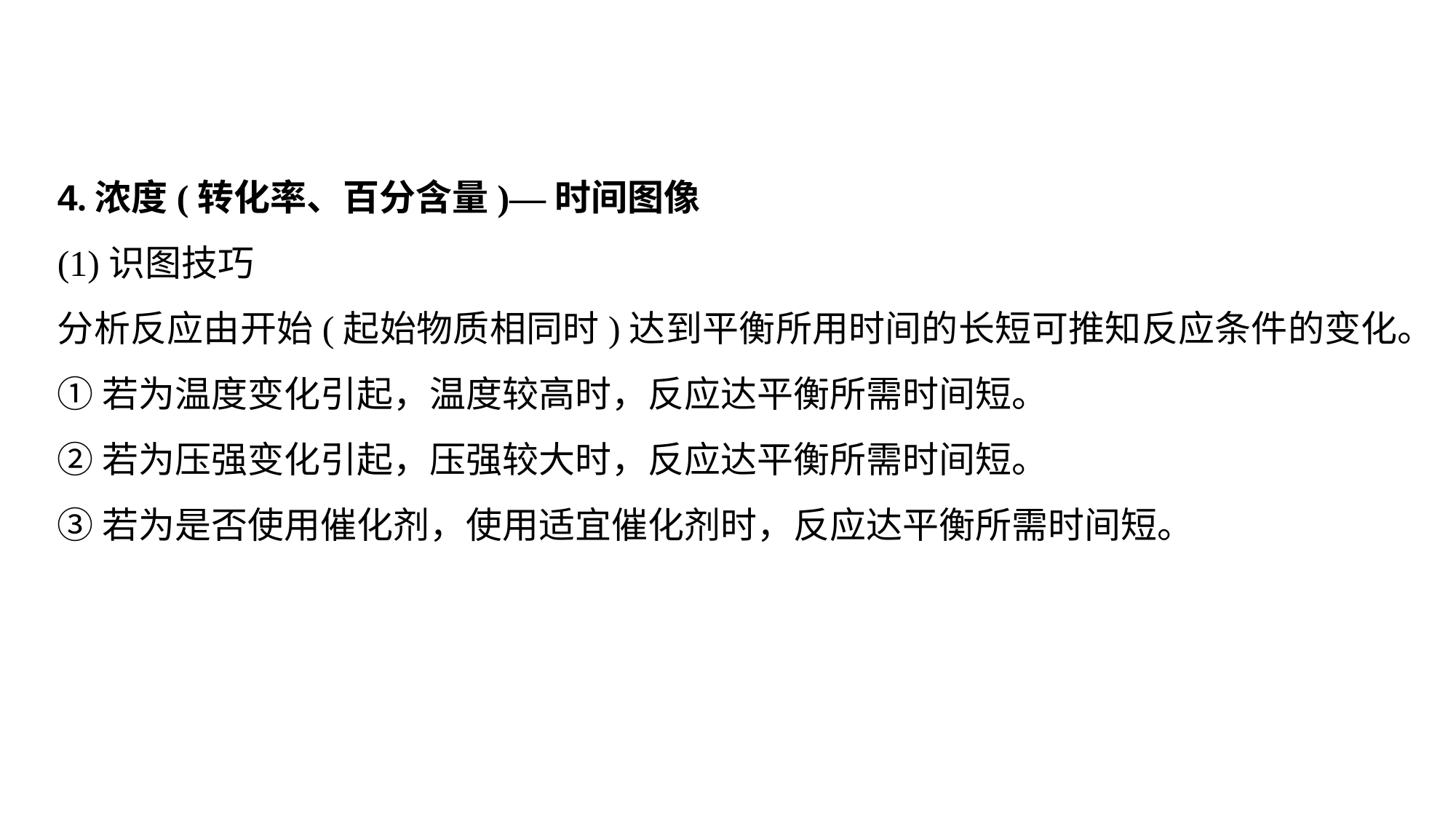

4.浓度(转化率、百分含量)—时间图像
(1)识图技巧
分析反应由开始(起始物质相同时)达到平衡所用时间的长短可推知反应条件的变化。
①若为温度变化引起，温度较高时，反应达平衡所需时间短。
②若为压强变化引起，压强较大时，反应达平衡所需时间短。
③若为是否使用催化剂，使用适宜催化剂时，反应达平衡所需时间短。